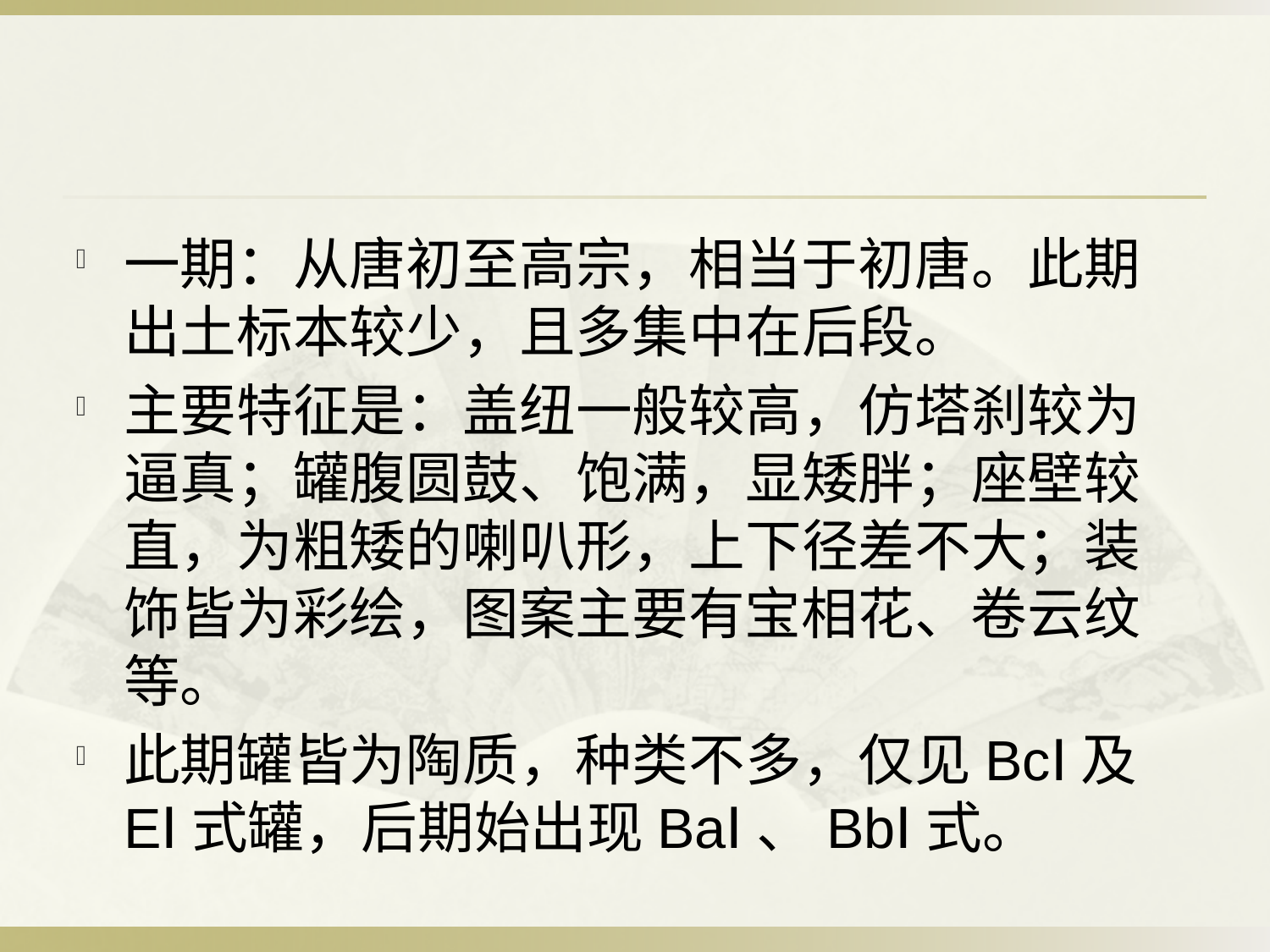

#
一期：从唐初至高宗，相当于初唐。此期出土标本较少，且多集中在后段。
主要特征是：盖纽一般较高，仿塔刹较为逼真；罐腹圆鼓、饱满，显矮胖；座壁较直，为粗矮的喇叭形，上下径差不大；装饰皆为彩绘，图案主要有宝相花、卷云纹等。
此期罐皆为陶质，种类不多，仅见BcⅠ及EⅠ式罐，后期始出现BaⅠ、BbⅠ式。